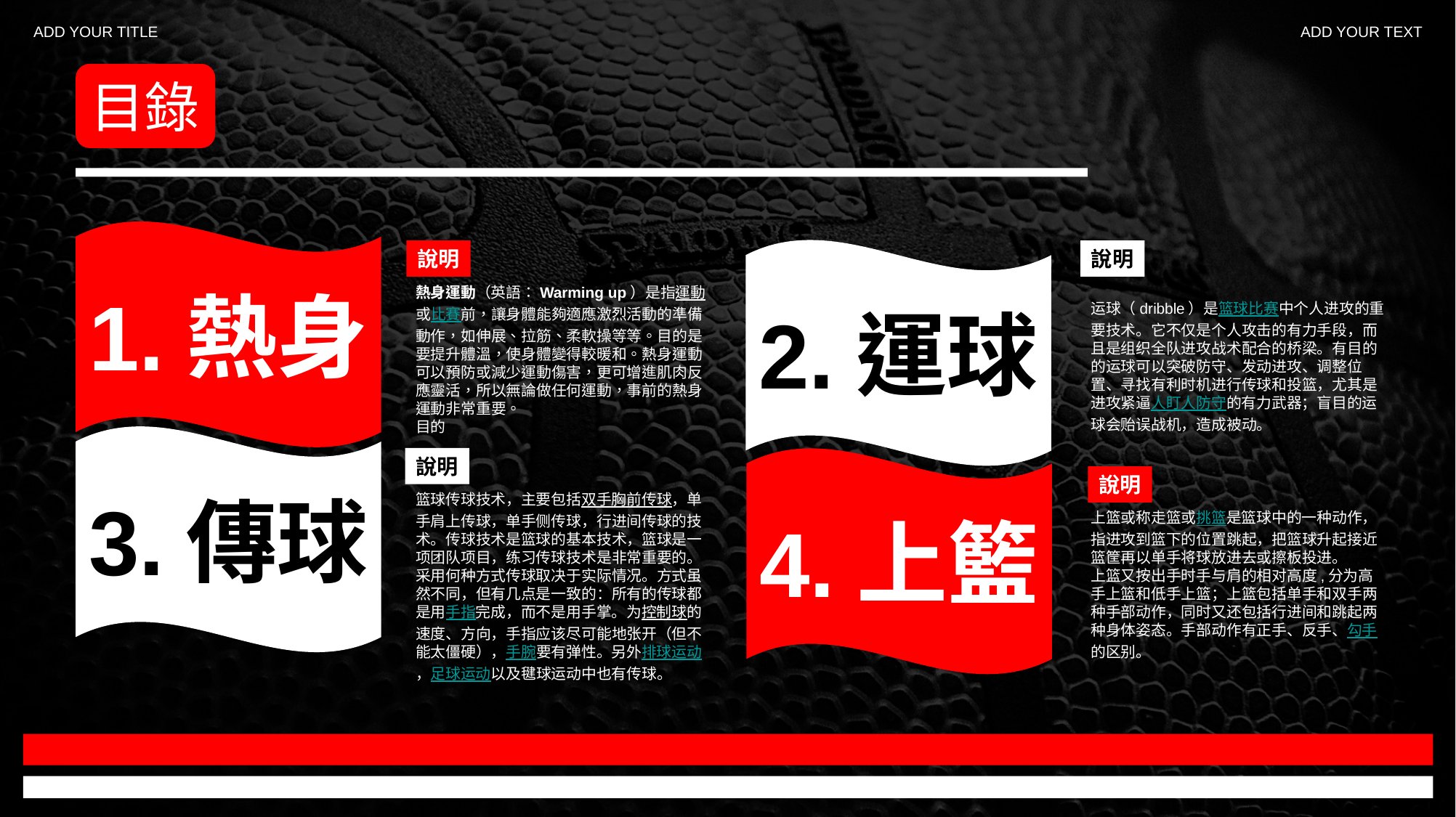

ADD YOUR TITLE
ADD YOUR TEXT
目錄

1.熱身
2.運球
說明
說明
熱身運動（英語：Warming up）是指運動或比賽前，讓身體能夠適應激烈活動的準備動作，如伸展、拉筋、柔軟操等等。目的是要提升體溫，使身體變得較暖和。熱身運動可以預防或減少運動傷害，更可增進肌肉反應靈活，所以無論做任何運動，事前的熱身運動非常重要。
目的

运球（dribble）是篮球比赛中个人进攻的重要技术。它不仅是个人攻击的有力手段，而且是组织全队进攻战术配合的桥梁。有目的的运球可以突破防守、发动进攻、调整位置、寻找有利时机进行传球和投篮，尤其是进攻紧逼人盯人防守的有力武器；盲目的运球会贻误战机，造成被动。
3.傳球
4.上籃
說明
說明
篮球传球技术，主要包括双手胸前传球，单手肩上传球，单手侧传球，行进间传球的技术。传球技术是篮球的基本技术，篮球是一项团队项目，练习传球技术是非常重要的。 采用何种方式传球取决于实际情况。方式虽然不同，但有几点是一致的：所有的传球都是用手指完成，而不是用手掌。为控制球的速度、方向，手指应该尽可能地张开（但不能太僵硬），手腕要有弹性。另外排球运动，足球运动以及毽球运动中也有传球。
上篮或称走篮或挑篮是篮球中的一种动作，指进攻到篮下的位置跳起，把篮球升起接近篮筐再以单手将球放进去或擦板投进。
上篮又按出手时手与肩的相对高度,分为高手上篮和低手上篮；上篮包括单手和双手两种手部动作，同时又还包括行进间和跳起两种身体姿态。手部动作有正手、反手、勾手的区别。